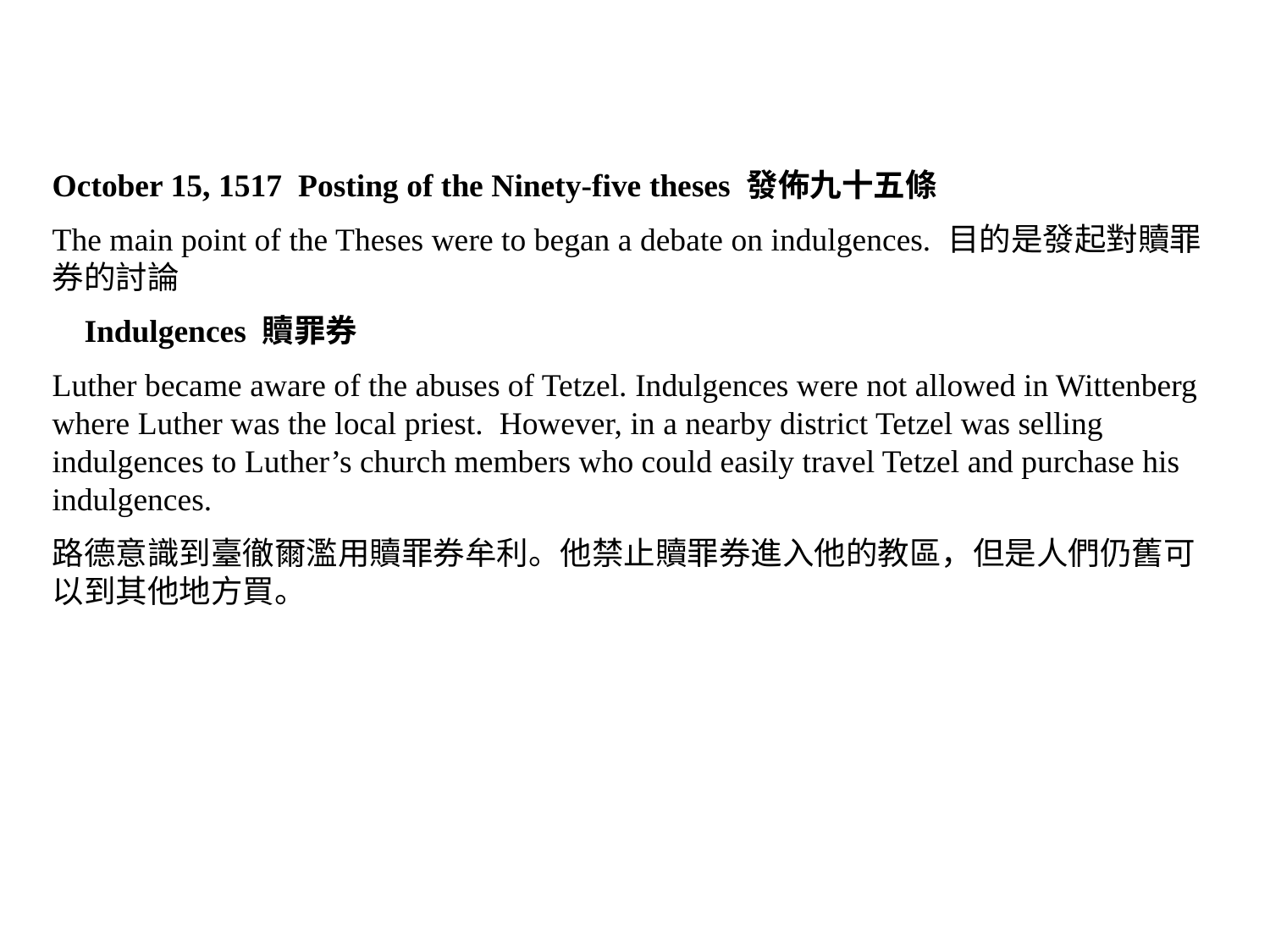

October 15, 1517  Posting of the Ninety-five theses 發佈九十五條
The main point of the Theses were to began a debate on indulgences. 目的是發起對贖罪券的討論
    Indulgences 贖罪券
Luther became aware of the abuses of Tetzel. Indulgences were not allowed in Wittenberg where Luther was the local priest.  However, in a nearby district Tetzel was selling indulgences to Luther’s church members who could easily travel Tetzel and purchase his indulgences.
路德意識到臺徹爾濫用贖罪券牟利。他禁止贖罪券進入他的教區，但是人們仍舊可以到其他地方買。